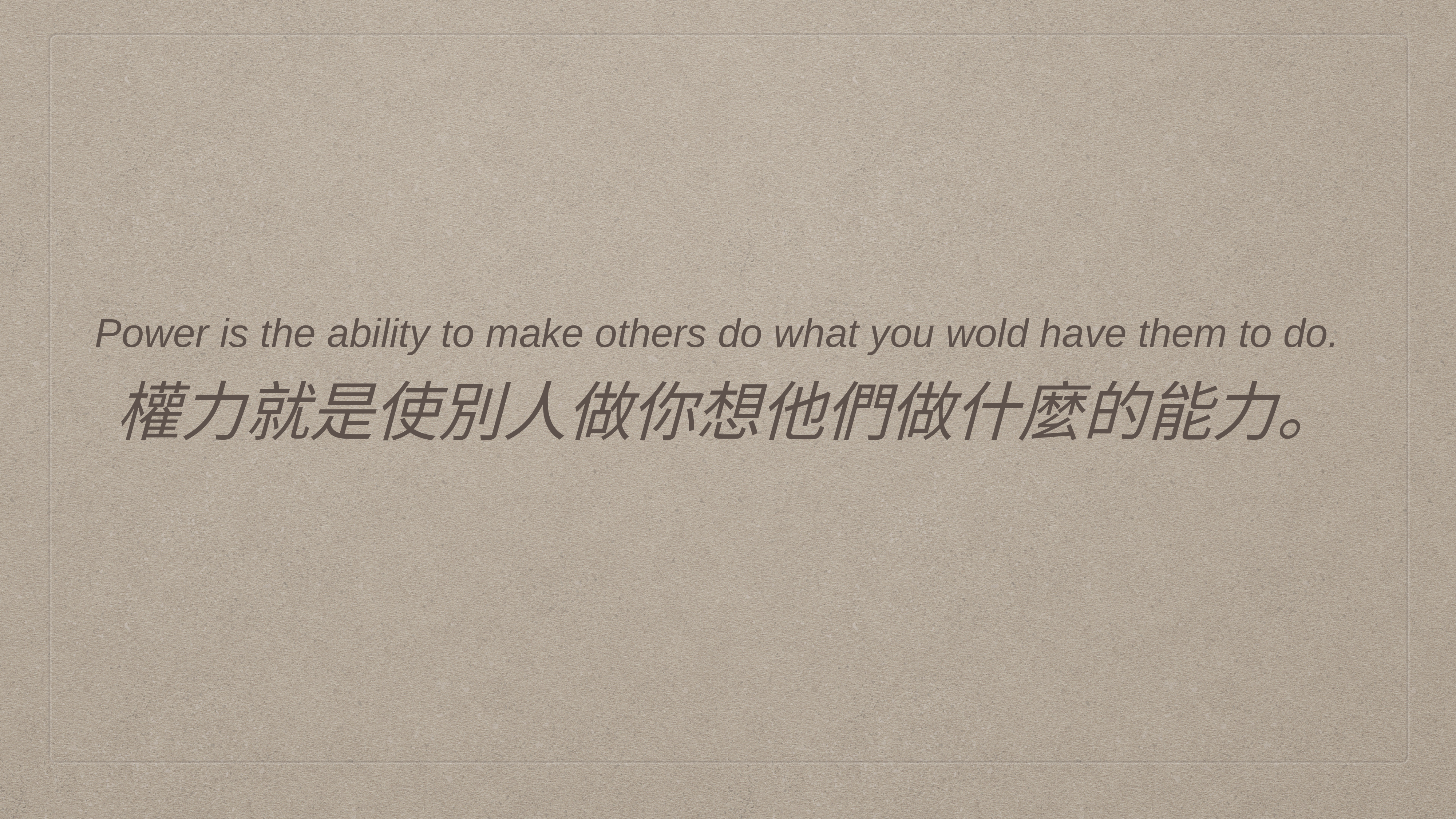

Power is the ability to make others do what you wold have them to do.
權力就是使別人做你想他們做什麼的能力。